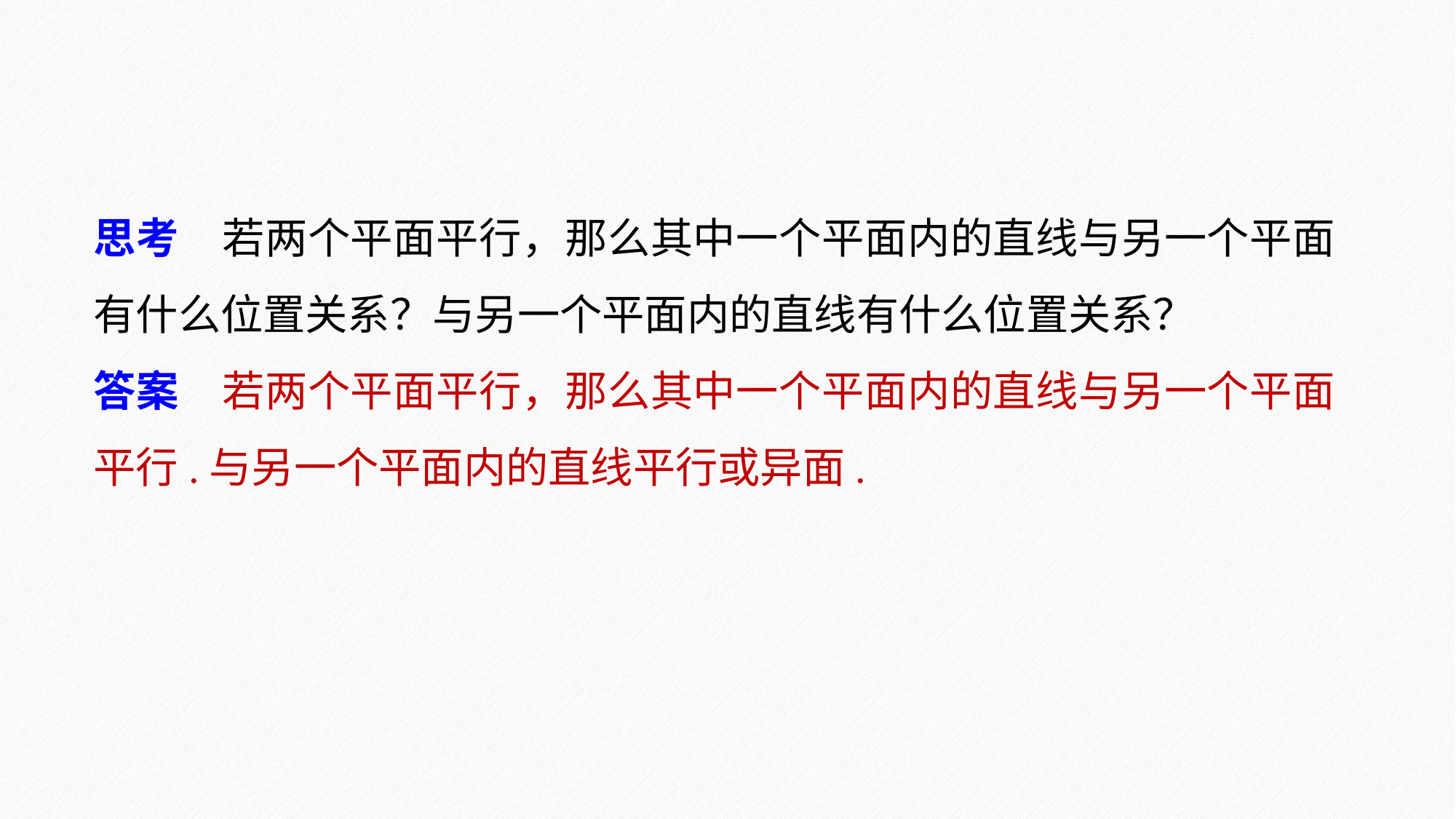

思考　若两个平面平行，那么其中一个平面内的直线与另一个平面有什么位置关系？与另一个平面内的直线有什么位置关系？
答案　若两个平面平行，那么其中一个平面内的直线与另一个平面平行.与另一个平面内的直线平行或异面.